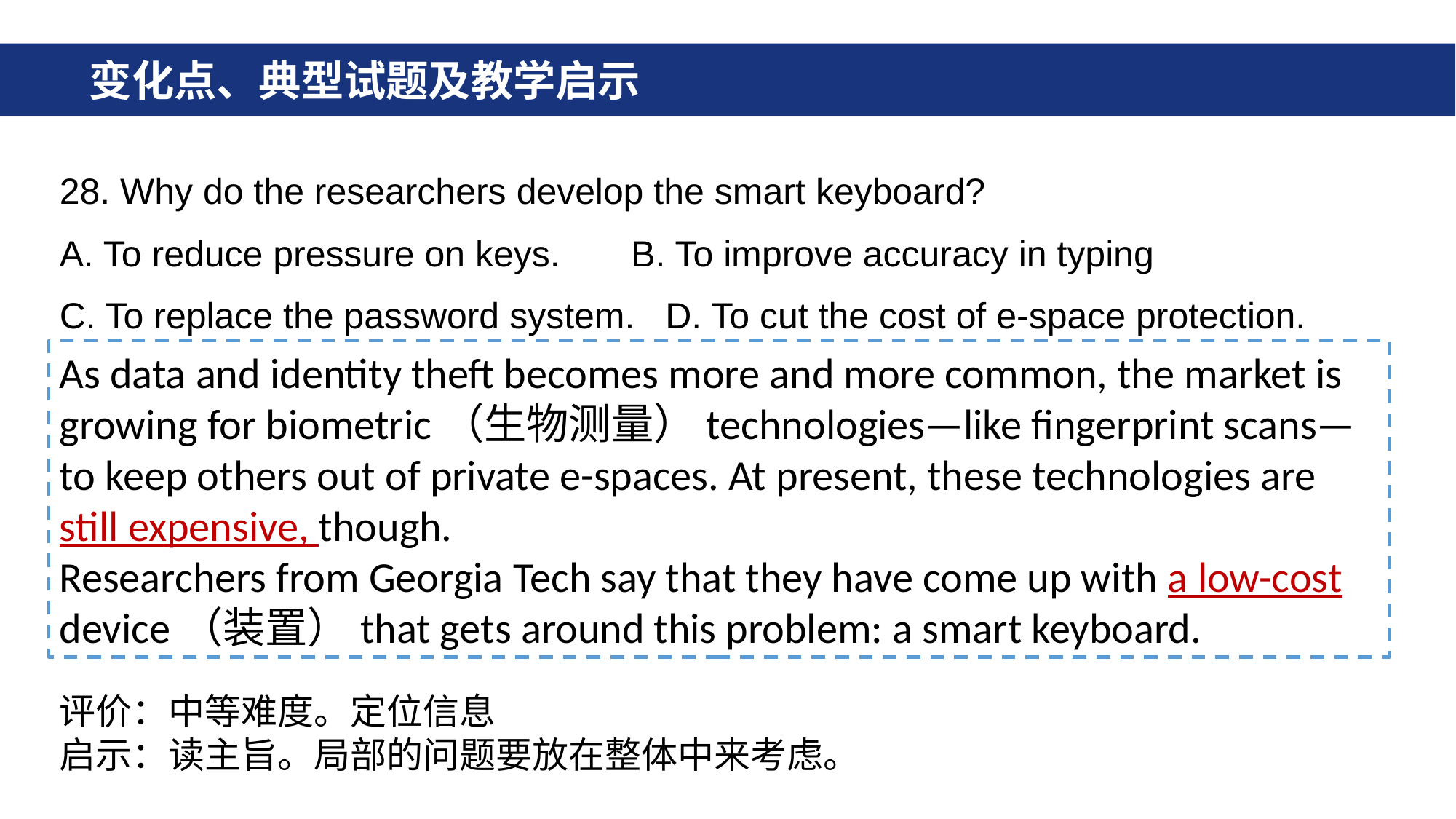

# 变化点、典型试题及教学启示
28. Why do the researchers develop the smart keyboard?
A. To reduce pressure on keys.       B. To improve accuracy in typing
C. To replace the password system.   D. To cut the cost of e-space protection.

As data and identity theft becomes more and more common, the market is growing for biometric（生物测量）technologies—like fingerprint scans—to keep others out of private e-spaces. At present, these technologies are still expensive, though.
Researchers from Georgia Tech say that they have come up with a low-cost device（装置）that gets around this problem: a smart keyboard.
评价：中等难度。定位信息
启示：读主旨。局部的问题要放在整体中来考虑。